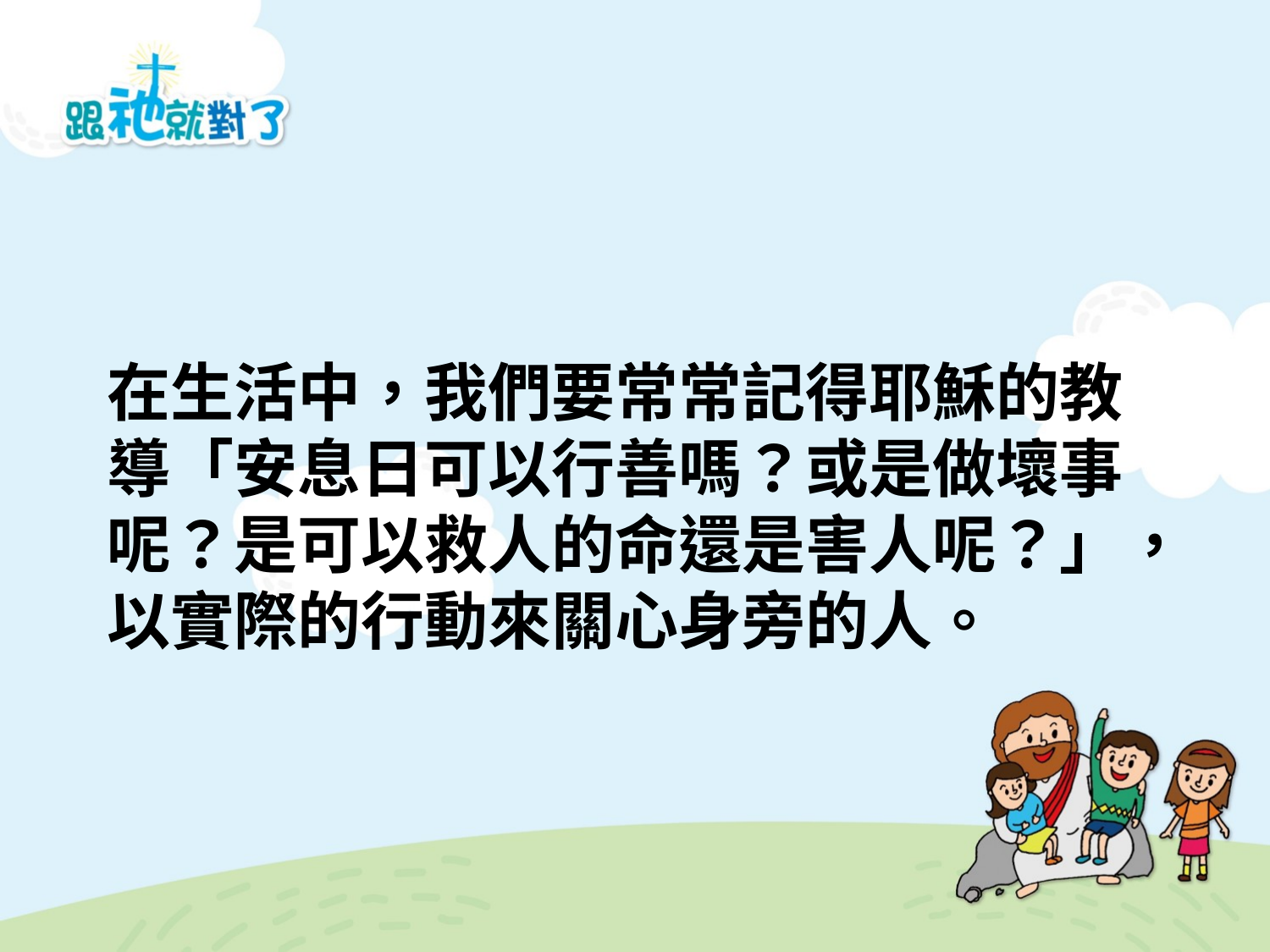

在生活中，我們要常常記得耶穌的教導「安息日可以行善嗎？或是做壞事呢？是可以救人的命還是害人呢？」，以實際的行動來關心身旁的人。